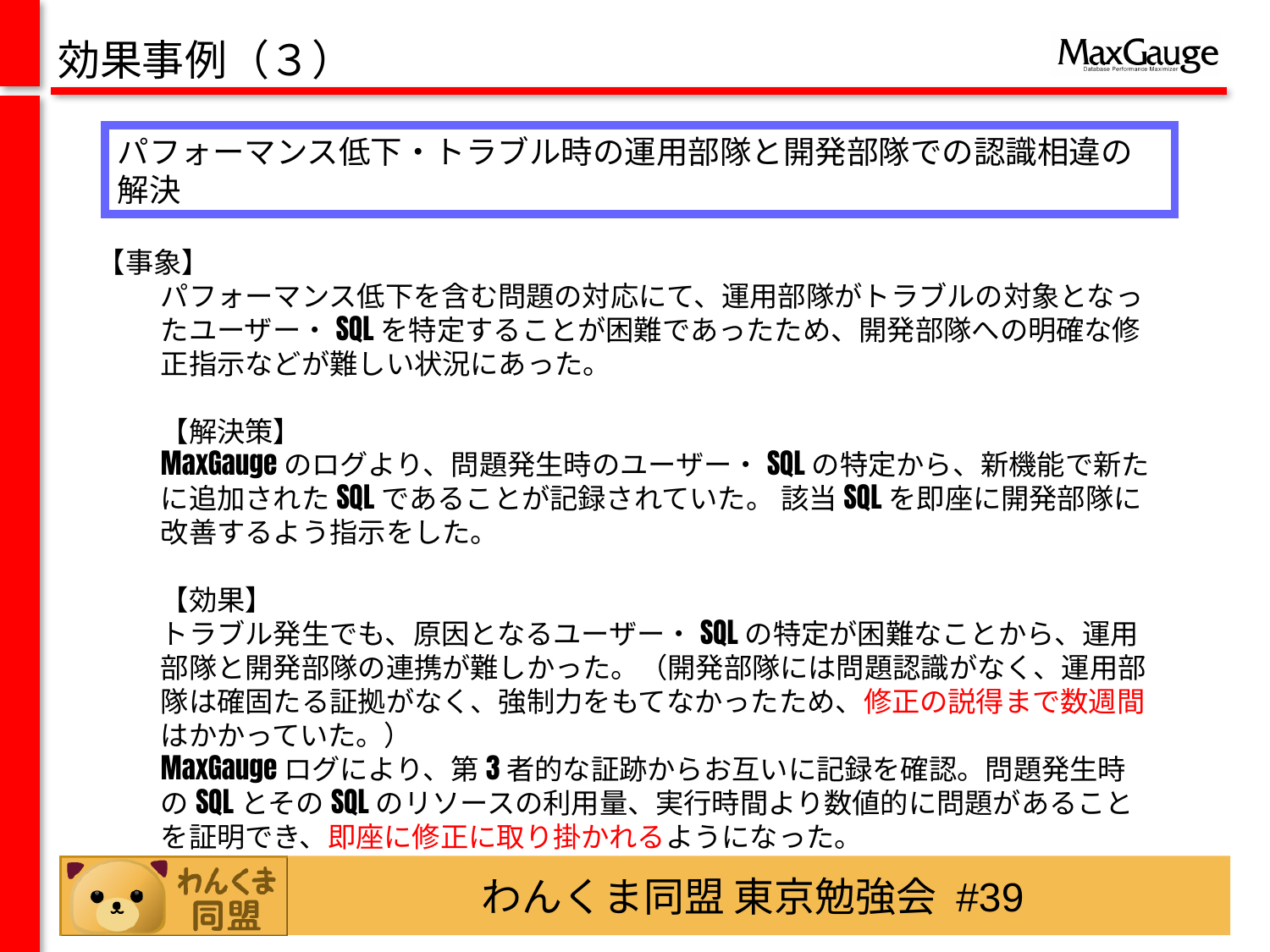

効果事例（３）
パフォーマンス低下・トラブル時の運用部隊と開発部隊での認識相違の解決
【事象】
パフォーマンス低下を含む問題の対応にて、運用部隊がトラブルの対象となったユーザー・SQLを特定することが困難であったため、開発部隊への明確な修正指示などが難しい状況にあった。

【解決策】
MaxGaugeのログより、問題発生時のユーザー・SQLの特定から、新機能で新たに追加されたSQLであることが記録されていた。 該当SQLを即座に開発部隊に改善するよう指示をした。

【効果】
トラブル発生でも、原因となるユーザー・SQLの特定が困難なことから、運用部隊と開発部隊の連携が難しかった。（開発部隊には問題認識がなく、運用部隊は確固たる証拠がなく、強制力をもてなかったため、修正の説得まで数週間はかかっていた。）
MaxGaugeログにより、第3者的な証跡からお互いに記録を確認。問題発生時のSQLとそのSQLのリソースの利用量、実行時間より数値的に問題があることを証明でき、即座に修正に取り掛かれるようになった。